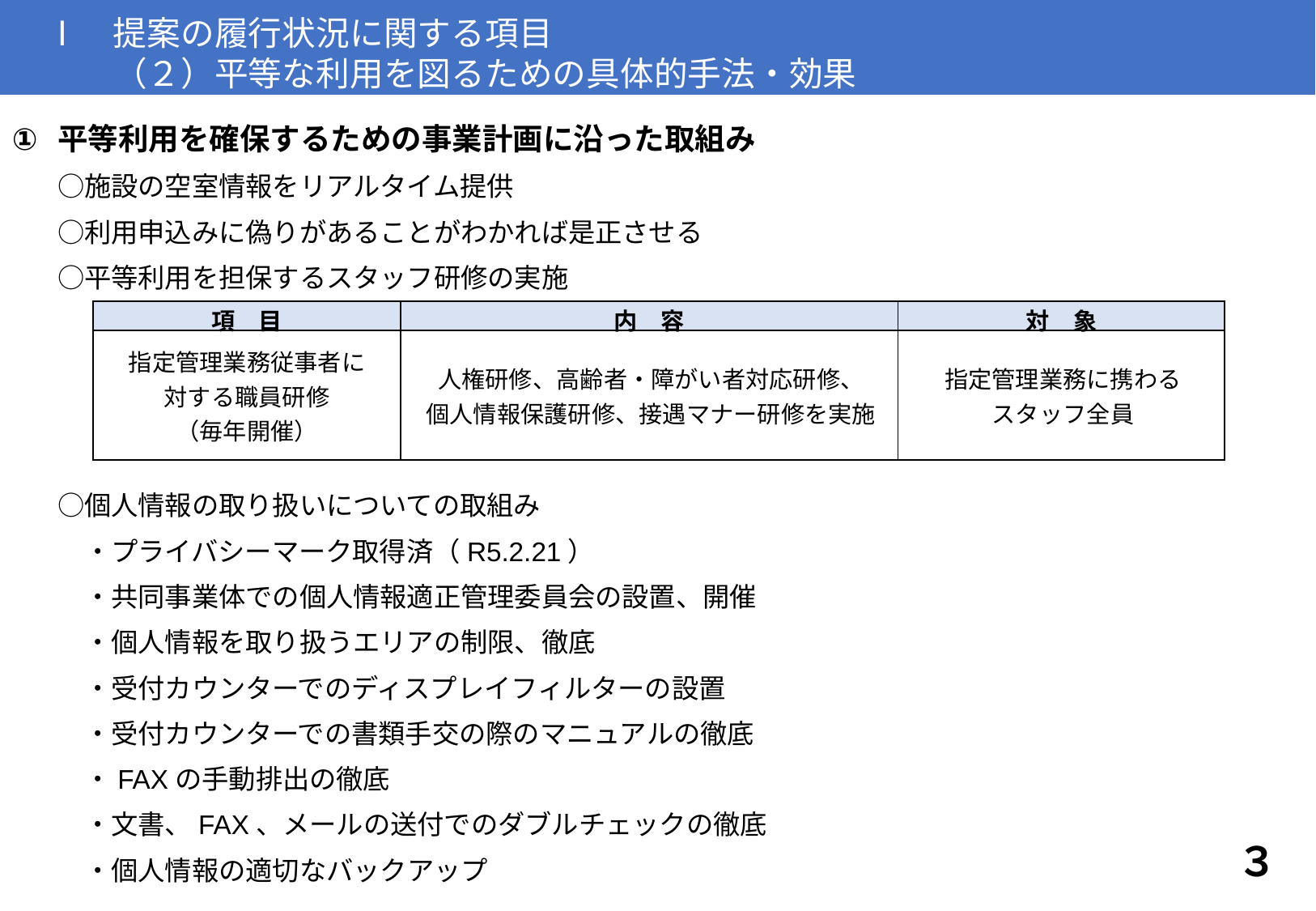

Ⅰ　提案の履行状況に関する項目
　　　（２）平等な利用を図るための具体的手法・効果
平等利用を確保するための事業計画に沿った取組み
○施設の空室情報をリアルタイム提供　　　　　　　　　
○利用申込みに偽りがあることがわかれば是正させる
○平等利用を担保するスタッフ研修の実施
○個人情報の取り扱いについての取組み
　・プライバシーマーク取得済（R5.2.21）
　・共同事業体での個人情報適正管理委員会の設置、開催
　・個人情報を取り扱うエリアの制限、徹底
　・受付カウンターでのディスプレイフィルターの設置
　・受付カウンターでの書類手交の際のマニュアルの徹底
　・FAXの手動排出の徹底
　・文書、FAX、メールの送付でのダブルチェックの徹底
　・個人情報の適切なバックアップ
| 項　目 | 内　容 | 対　象 |
| --- | --- | --- |
| 指定管理業務従事者に 対する職員研修 （毎年開催） | 人権研修、高齢者・障がい者対応研修、 個人情報保護研修、接遇マナー研修を実施 | 指定管理業務に携わる スタッフ全員 |
３